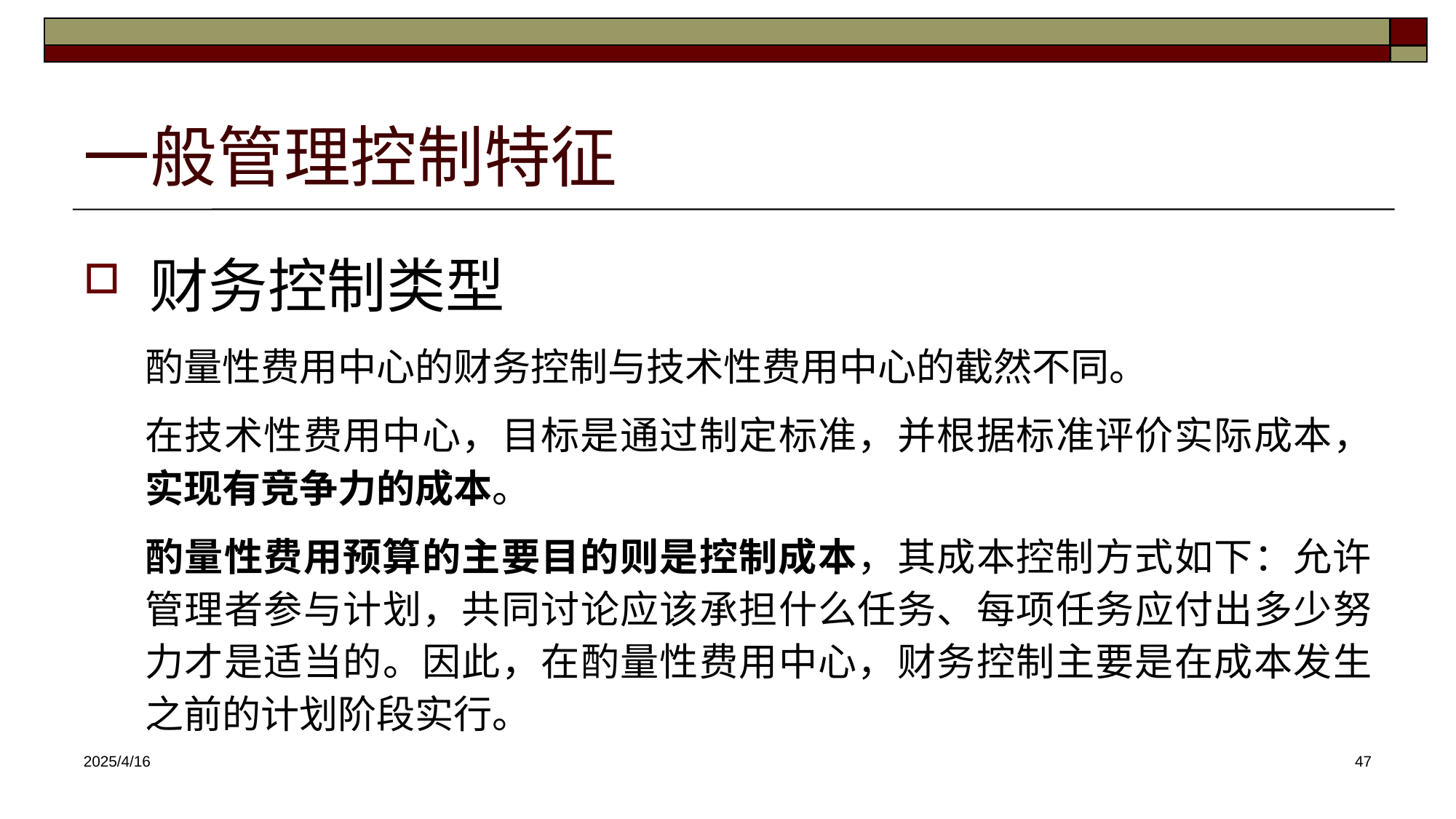

# 一般管理控制特征
财务控制类型
酌量性费用中心的财务控制与技术性费用中心的截然不同。
在技术性费用中心，目标是通过制定标准，并根据标准评价实际成本，实现有竞争力的成本。
酌量性费用预算的主要目的则是控制成本，其成本控制方式如下：允许管理者参与计划，共同讨论应该承担什么任务、每项任务应付出多少努力才是适当的。因此，在酌量性费用中心，财务控制主要是在成本发生之前的计划阶段实行。

2025/4/16
47